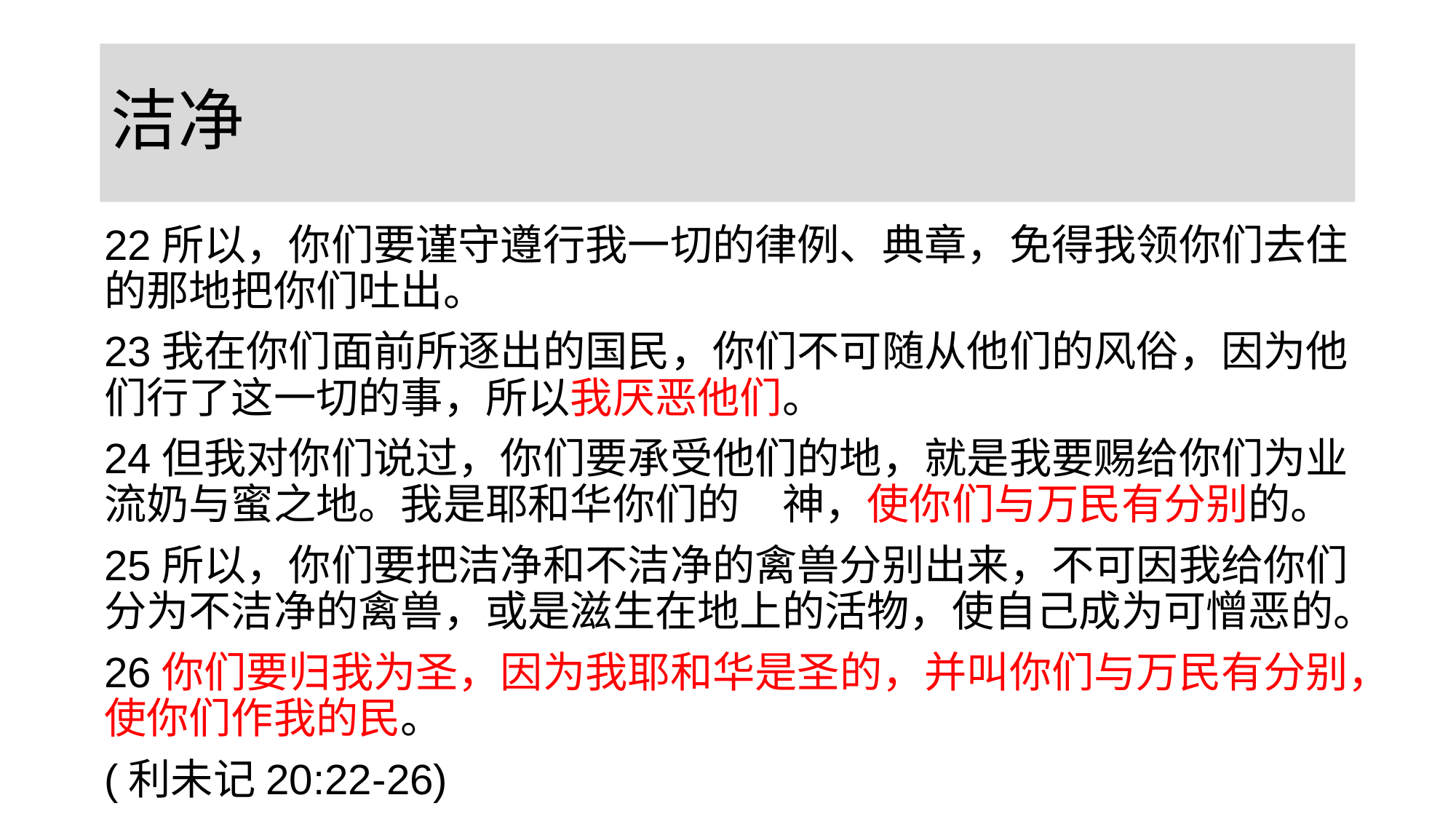

# 洁净
22所以，你们要谨守遵行我一切的律例、典章，免得我领你们去住的那地把你们吐出。
23我在你们面前所逐出的国民，你们不可随从他们的风俗，因为他们行了这一切的事，所以我厌恶他们。
24但我对你们说过，你们要承受他们的地，就是我要赐给你们为业流奶与蜜之地。我是耶和华你们的　神，使你们与万民有分别的。
25所以，你们要把洁净和不洁净的禽兽分别出来，不可因我给你们分为不洁净的禽兽，或是滋生在地上的活物，使自己成为可憎恶的。
26你们要归我为圣，因为我耶和华是圣的，并叫你们与万民有分别，使你们作我的民。
(利未记20:22-26)